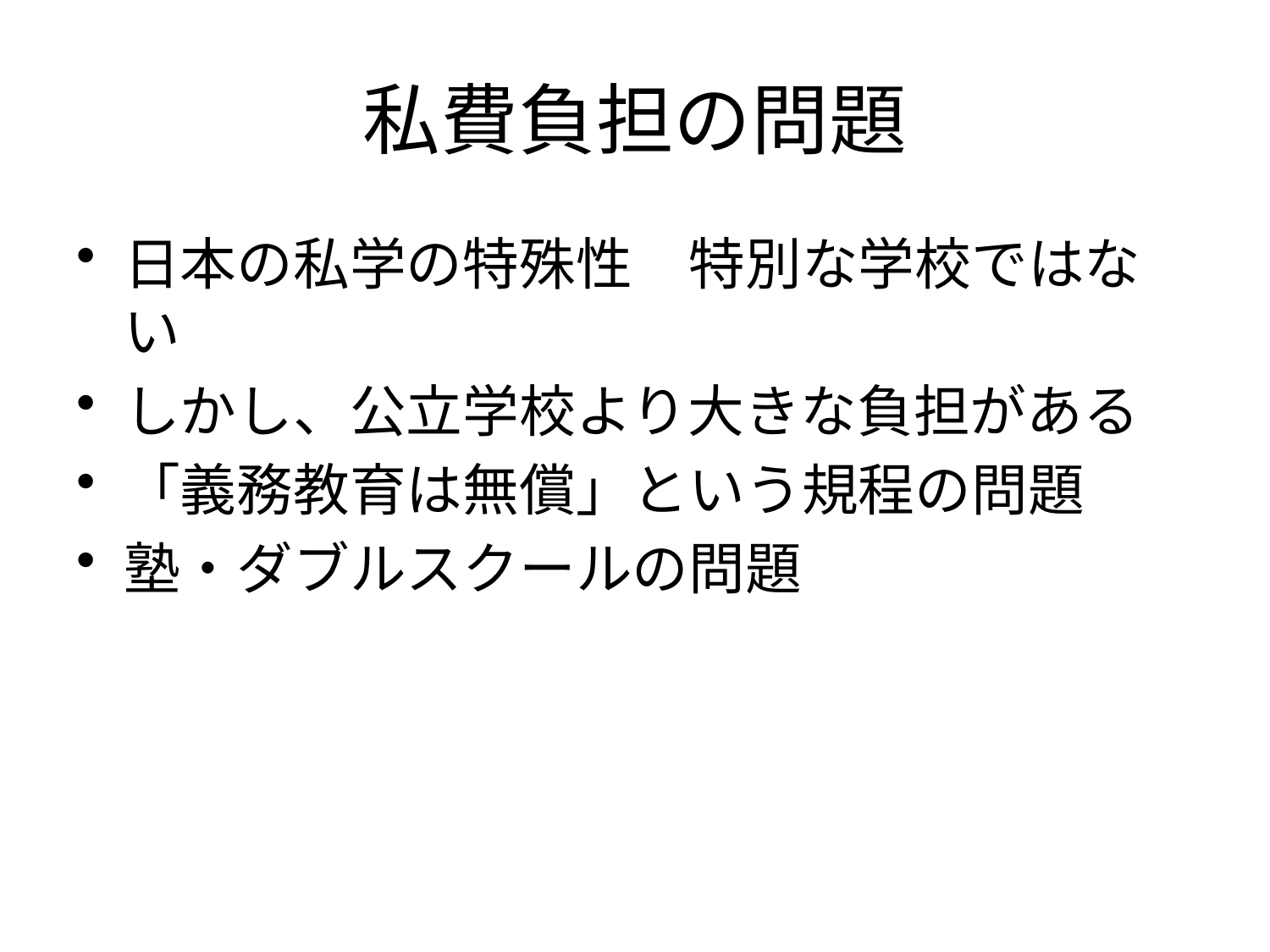

# 私費負担の問題
日本の私学の特殊性　特別な学校ではない
しかし、公立学校より大きな負担がある
「義務教育は無償」という規程の問題
塾・ダブルスクールの問題